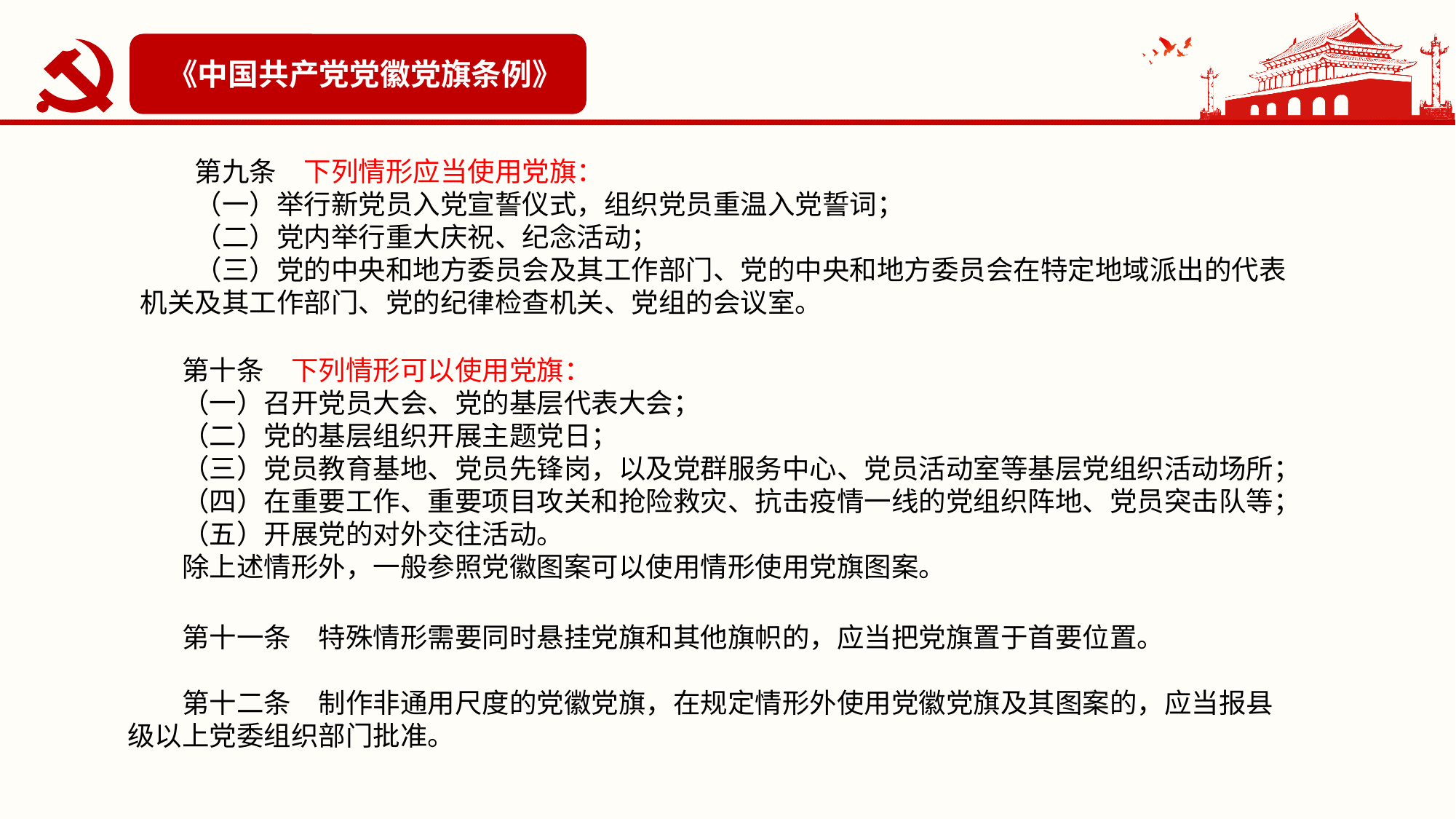

《中国共产党党徽党旗条例》
　　第九条　下列情形应当使用党旗：
　　（一）举行新党员入党宣誓仪式，组织党员重温入党誓词；
　　（二）党内举行重大庆祝、纪念活动；
　　（三）党的中央和地方委员会及其工作部门、党的中央和地方委员会在特定地域派出的代表机关及其工作部门、党的纪律检查机关、党组的会议室。
　　第十条　下列情形可以使用党旗：
　　（一）召开党员大会、党的基层代表大会；
　　（二）党的基层组织开展主题党日；
　　（三）党员教育基地、党员先锋岗，以及党群服务中心、党员活动室等基层党组织活动场所；
　　（四）在重要工作、重要项目攻关和抢险救灾、抗击疫情一线的党组织阵地、党员突击队等；
　　（五）开展党的对外交往活动。
　　除上述情形外，一般参照党徽图案可以使用情形使用党旗图案。
　　第十一条　特殊情形需要同时悬挂党旗和其他旗帜的，应当把党旗置于首要位置。

　　第十二条　制作非通用尺度的党徽党旗，在规定情形外使用党徽党旗及其图案的，应当报县级以上党委组织部门批准。